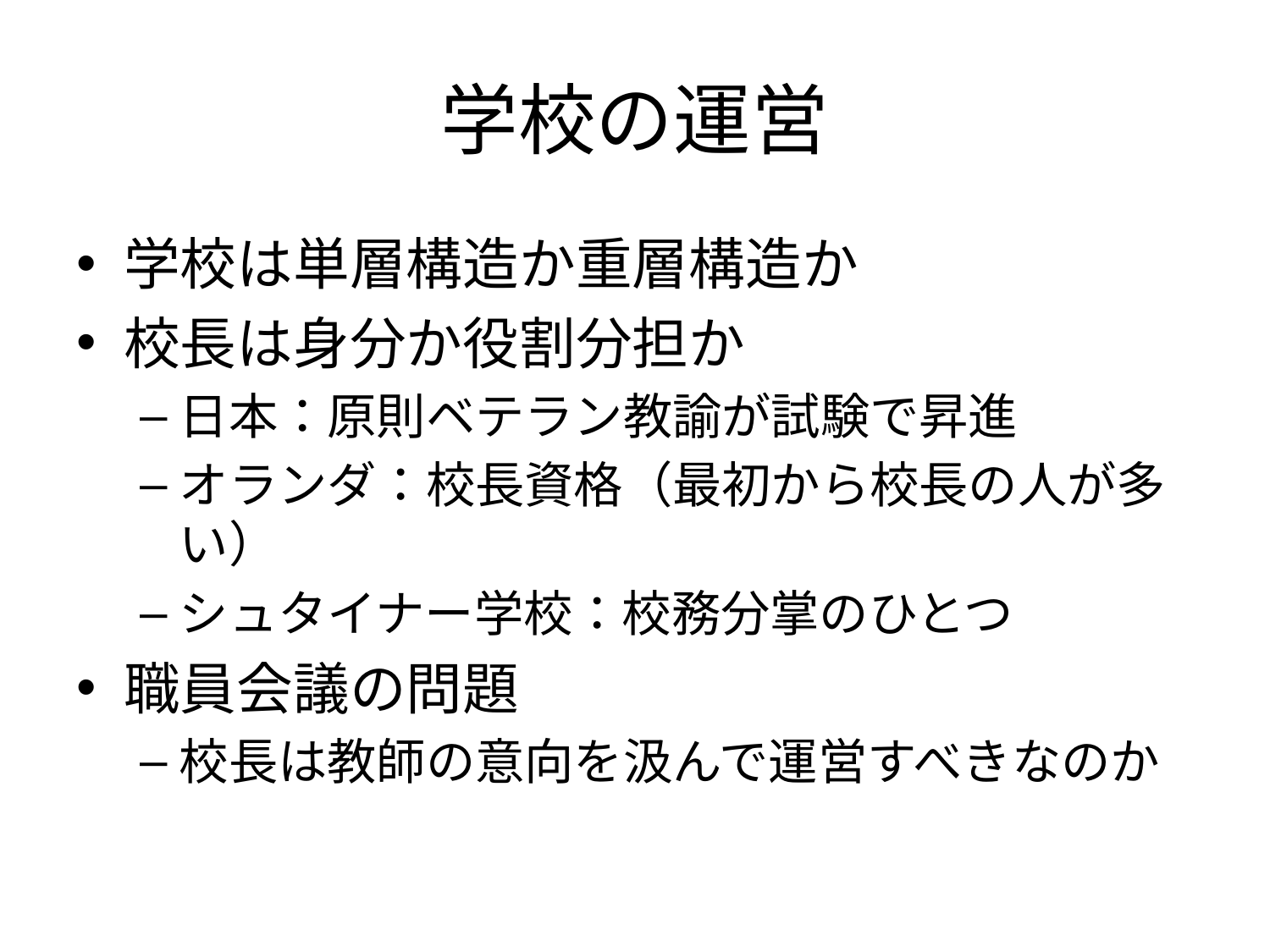

# 学校の運営
学校は単層構造か重層構造か
校長は身分か役割分担か
日本：原則ベテラン教諭が試験で昇進
オランダ：校長資格（最初から校長の人が多い）
シュタイナー学校：校務分掌のひとつ
職員会議の問題
校長は教師の意向を汲んで運営すべきなのか